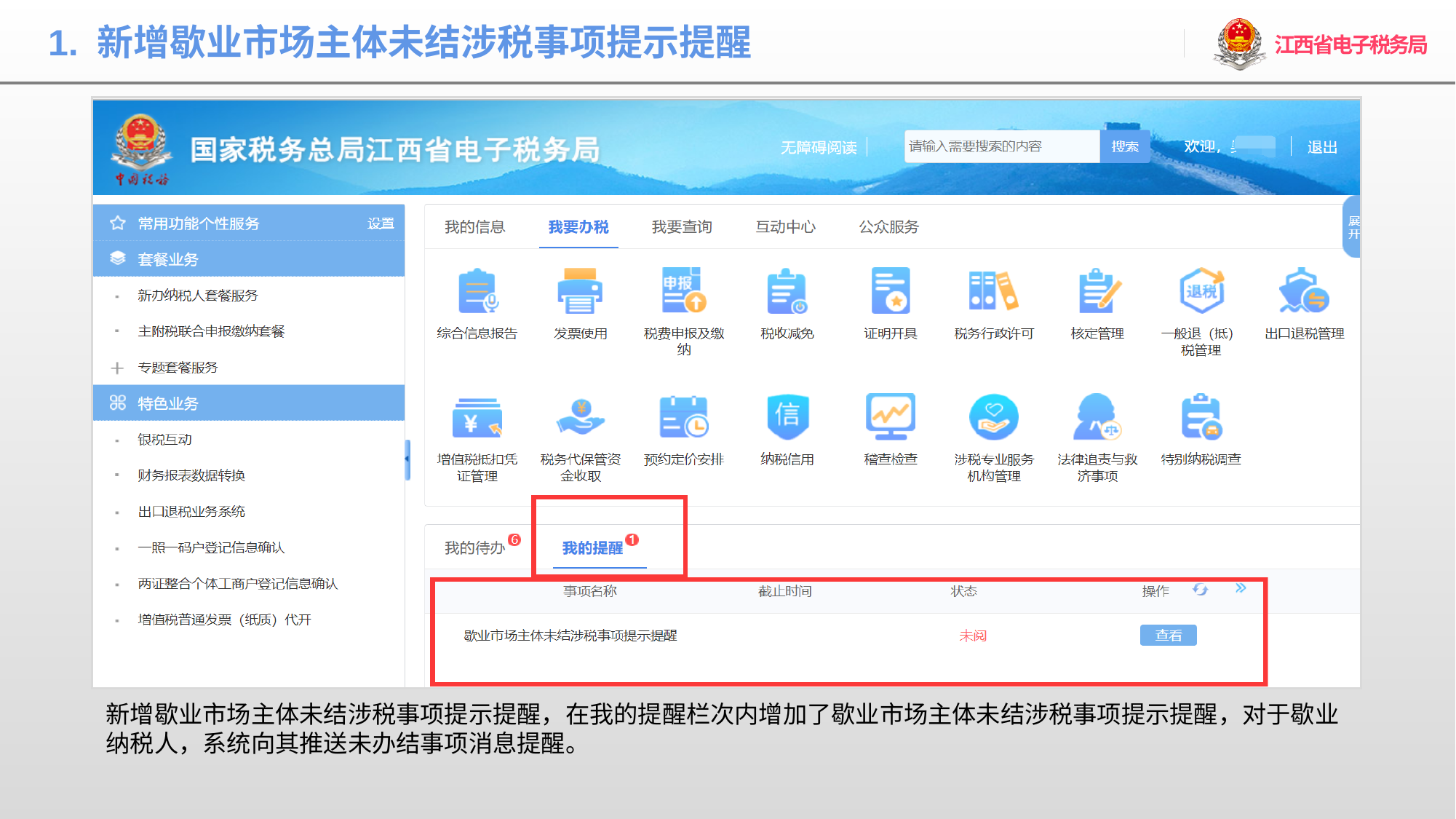

1. 新增歇业市场主体未结涉税事项提示提醒

新增歇业市场主体未结涉税事项提示提醒，在我的提醒栏次内增加了歇业市场主体未结涉税事项提示提醒，对于歇业纳税人，系统向其推送未办结事项消息提醒。